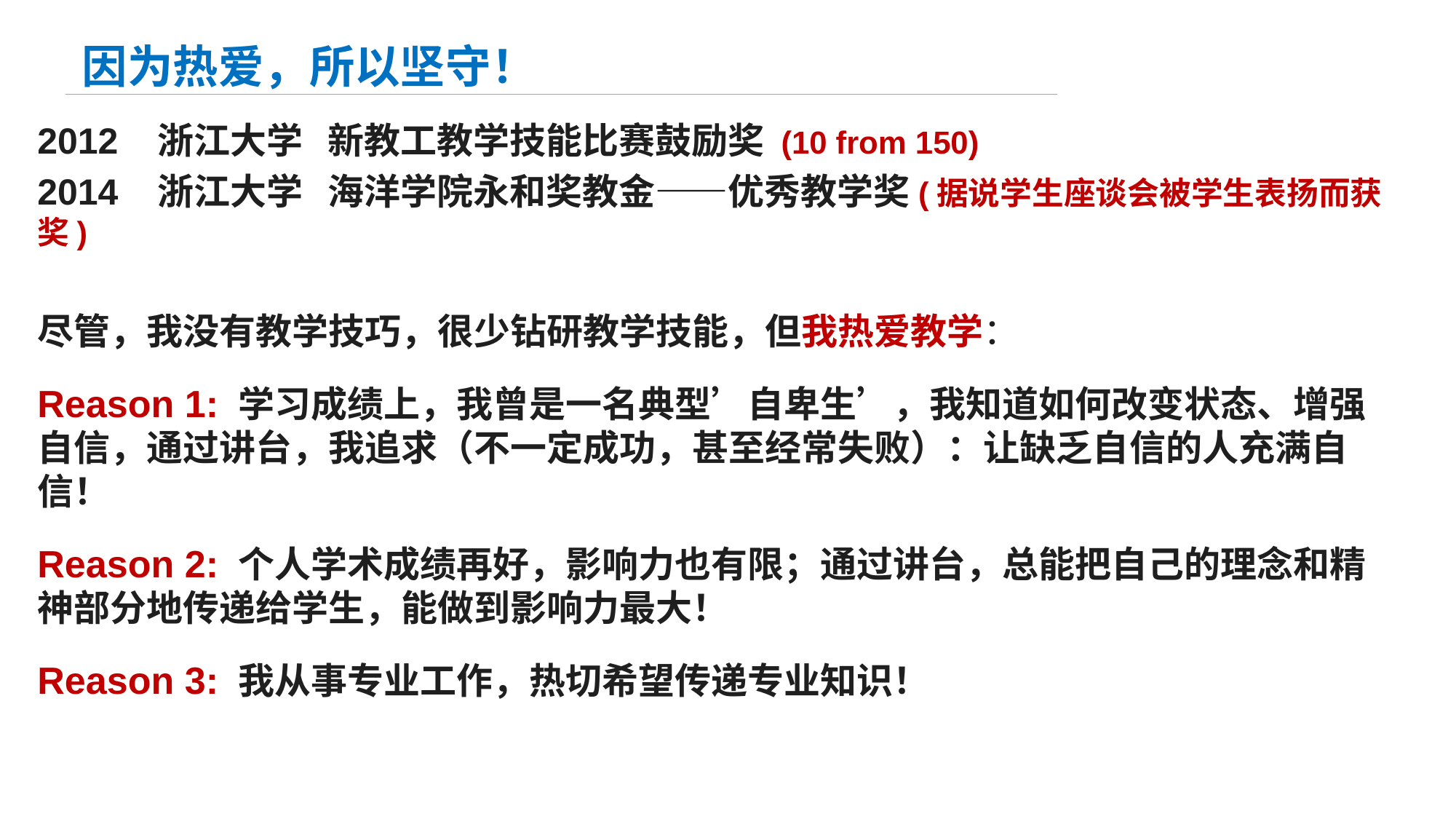

因为热爱，所以坚守！
2012   浙江大学   新教工教学技能比赛鼓励奖 (10 from 150)
2014   浙江大学   海洋学院永和奖教金——优秀教学奖(据说学生座谈会被学生表扬而获奖)

尽管，我没有教学技巧，很少钻研教学技能，但我热爱教学：
Reason 1: 学习成绩上，我曾是一名典型’自卑生’，我知道如何改变状态、增强自信，通过讲台，我追求（不一定成功，甚至经常失败）：让缺乏自信的人充满自信！
Reason 2: 个人学术成绩再好，影响力也有限；通过讲台，总能把自己的理念和精神部分地传递给学生，能做到影响力最大！
Reason 3: 我从事专业工作，热切希望传递专业知识！